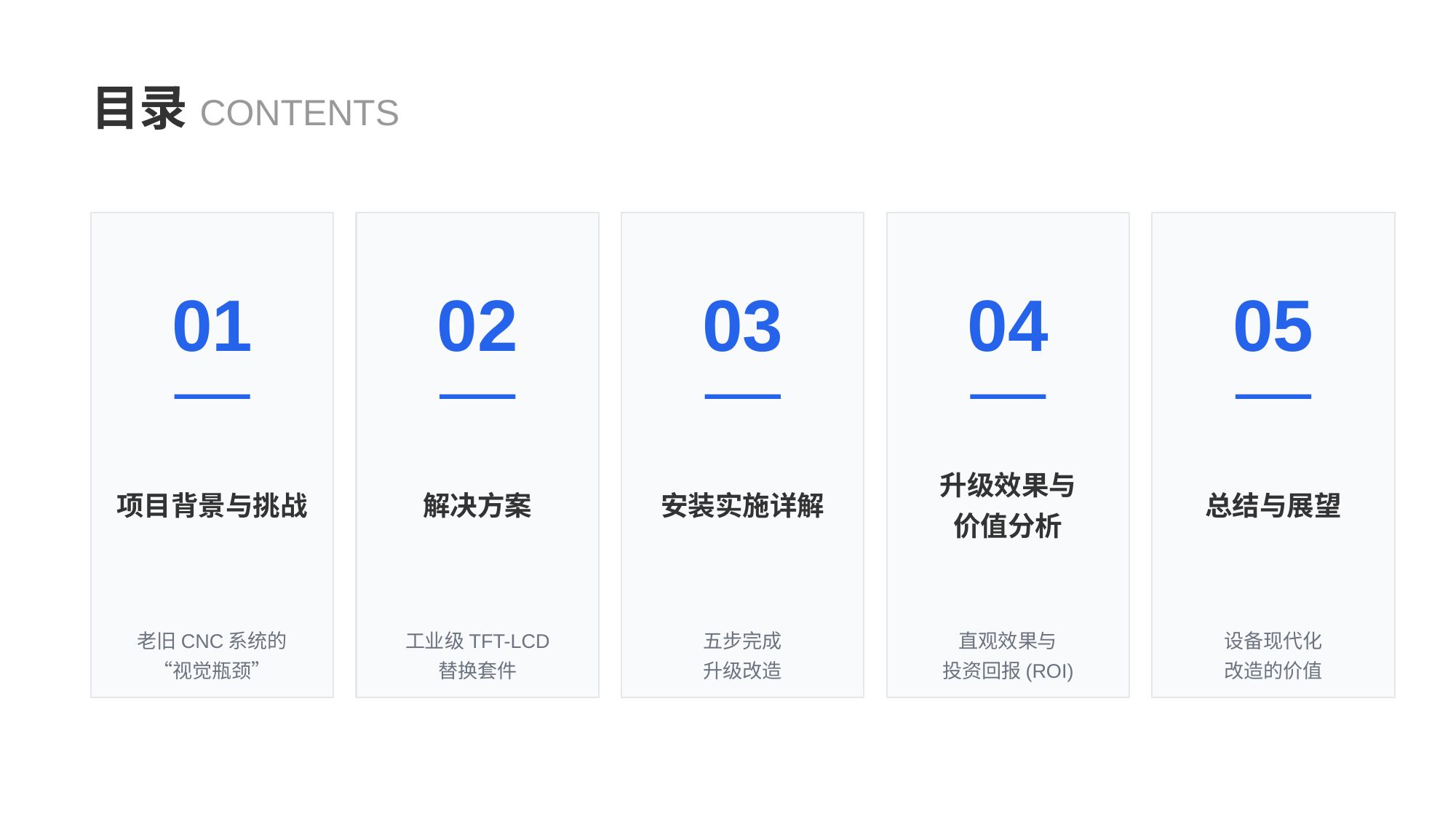

目录CONTENTS

01
02
03
04
05

项目背景与挑战
解决方案
安装实施详解
升级效果与
价值分析
总结与展望
老旧CNC系统的
“视觉瓶颈”
工业级TFT-LCD
替换套件
五步完成
升级改造
直观效果与
投资回报(ROI)
设备现代化
改造的价值